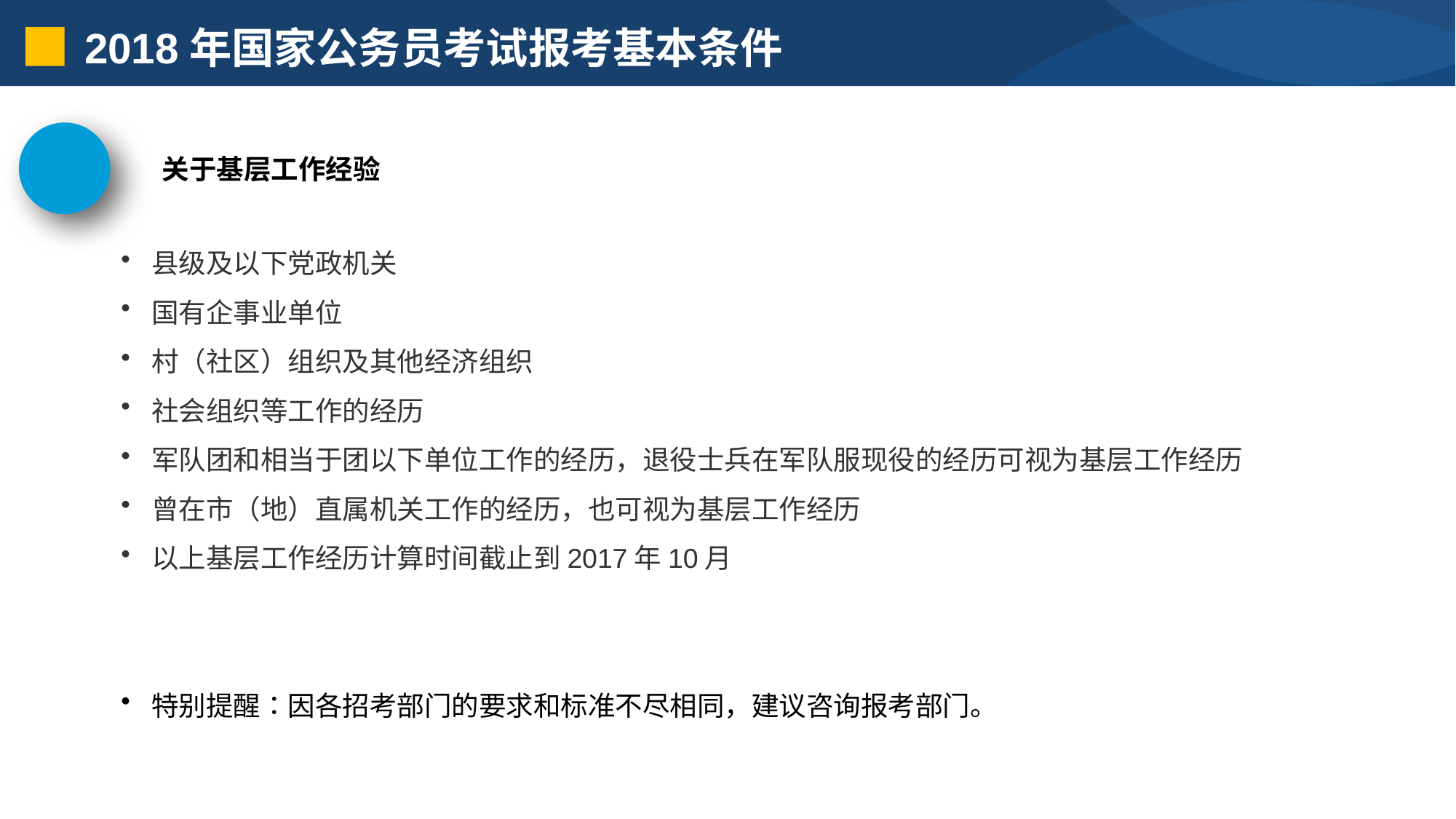

2018年国家公务员考试报考基本条件

关于基层工作经验
县级及以下党政机关
国有企事业单位
村（社区）组织及其他经济组织
社会组织等工作的经历
军队团和相当于团以下单位工作的经历，退役士兵在军队服现役的经历可视为基层工作经历
曾在市（地）直属机关工作的经历，也可视为基层工作经历
以上基层工作经历计算时间截止到2017年10月

特别提醒：因各招考部门的要求和标准不尽相同，建议咨询报考部门。